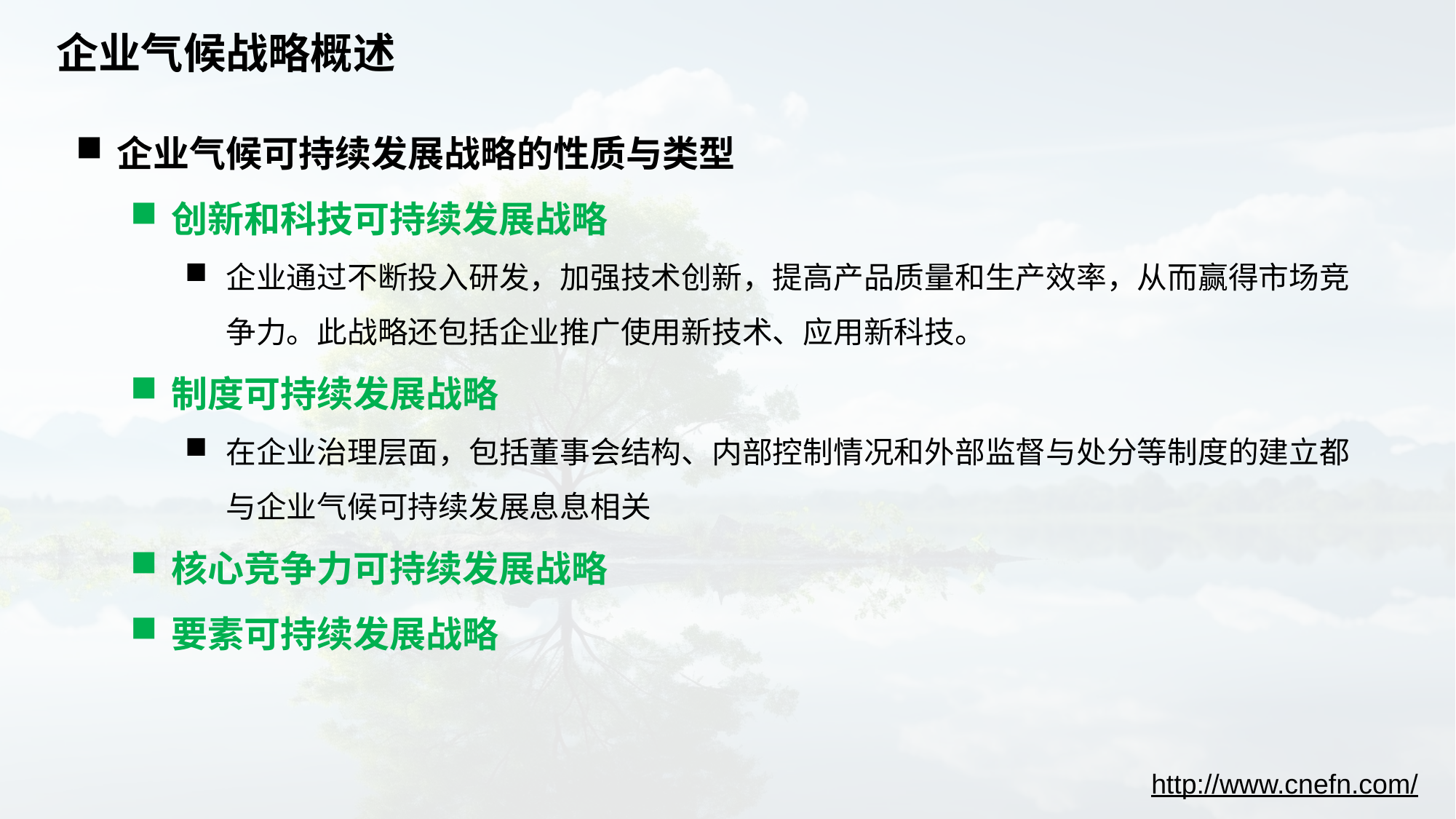

# 企业气候战略概述
企业气候可持续发展战略的性质与类型
创新和科技可持续发展战略
企业通过不断投入研发，加强技术创新，提高产品质量和生产效率，从而赢得市场竞争力。此战略还包括企业推广使用新技术、应用新科技。
制度可持续发展战略
在企业治理层面，包括董事会结构、内部控制情况和外部监督与处分等制度的建立都与企业气候可持续发展息息相关
核心竞争力可持续发展战略
要素可持续发展战略